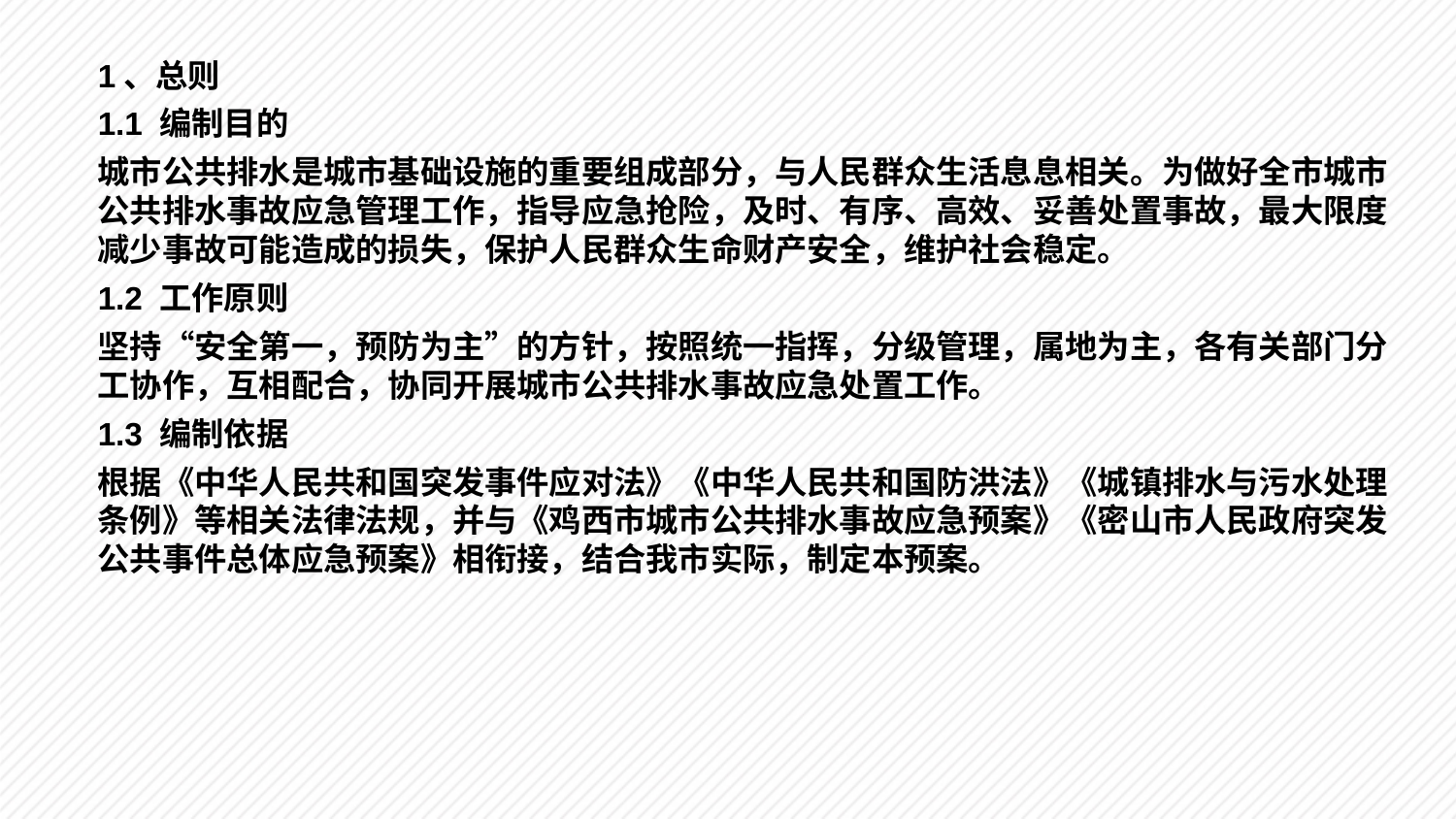

1、总则
1.1 编制目的
城市公共排水是城市基础设施的重要组成部分，与人民群众生活息息相关。为做好全市城市公共排水事故应急管理工作，指导应急抢险，及时、有序、高效、妥善处置事故，最大限度减少事故可能造成的损失，保护人民群众生命财产安全，维护社会稳定。
1.2 工作原则
坚持“安全第一，预防为主”的方针，按照统一指挥，分级管理，属地为主，各有关部门分工协作，互相配合，协同开展城市公共排水事故应急处置工作。
1.3 编制依据
根据《中华人民共和国突发事件应对法》《中华人民共和国防洪法》《城镇排水与污水处理条例》等相关法律法规，并与《鸡西市城市公共排水事故应急预案》《密山市人民政府突发公共事件总体应急预案》相衔接，结合我市实际，制定本预案。